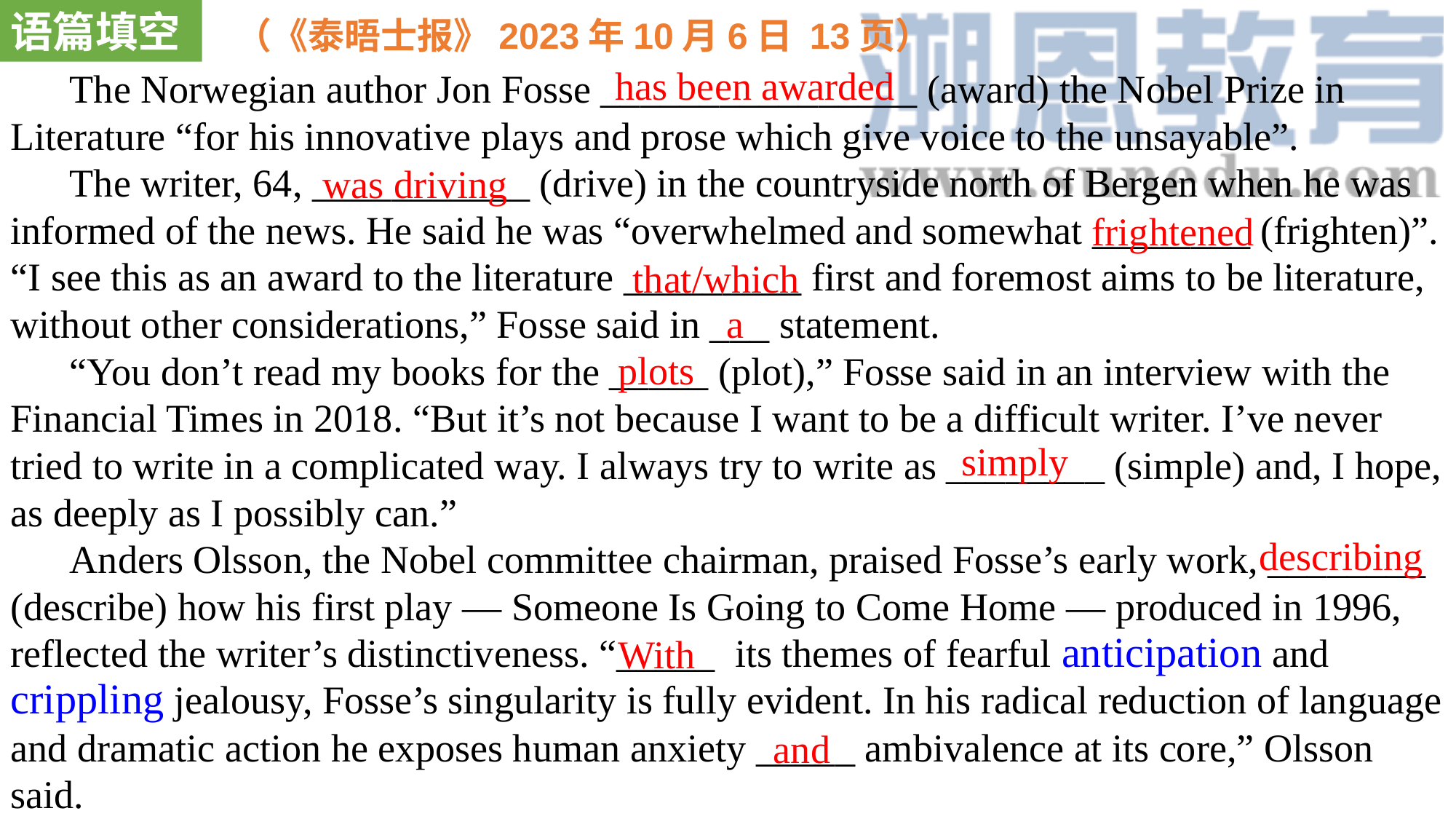

语篇填空
（《泰晤士报》2023年10月6日 13页）
      The Norwegian author Jon Fosse ________________ (award) the Nobel Prize in Literature “for his innovative plays and prose which give voice to the unsayable”.
      The writer, 64, ___________ (drive) in the countryside north of Bergen when he was informed of the news. He said he was “overwhelmed and somewhat ________ (frighten)”. “I see this as an award to the literature _________ first and foremost aims to be literature, without other considerations,” Fosse said in ___ statement.
      “You don’t read my books for the _____ (plot),” Fosse said in an interview with the Financial Times in 2018. “But it’s not because I want to be a difficult writer. I’ve never tried to write in a complicated way. I always try to write as ________ (simple) and, I hope, as deeply as I possibly can.”
      Anders Olsson, the Nobel committee chairman, praised Fosse’s early work, ________ (describe) how his first play — Someone Is Going to Come Home — produced in 1996, reflected the writer’s distinctiveness. “_____  its themes of fearful anticipation and crippling jealousy, Fosse’s singularity is fully evident. In his radical reduction of language and dramatic action he exposes human anxiety _____ ambivalence at its core,” Olsson said.
has been awarded
was driving
frightened
that/which
a
plots
simply
describing
With
and